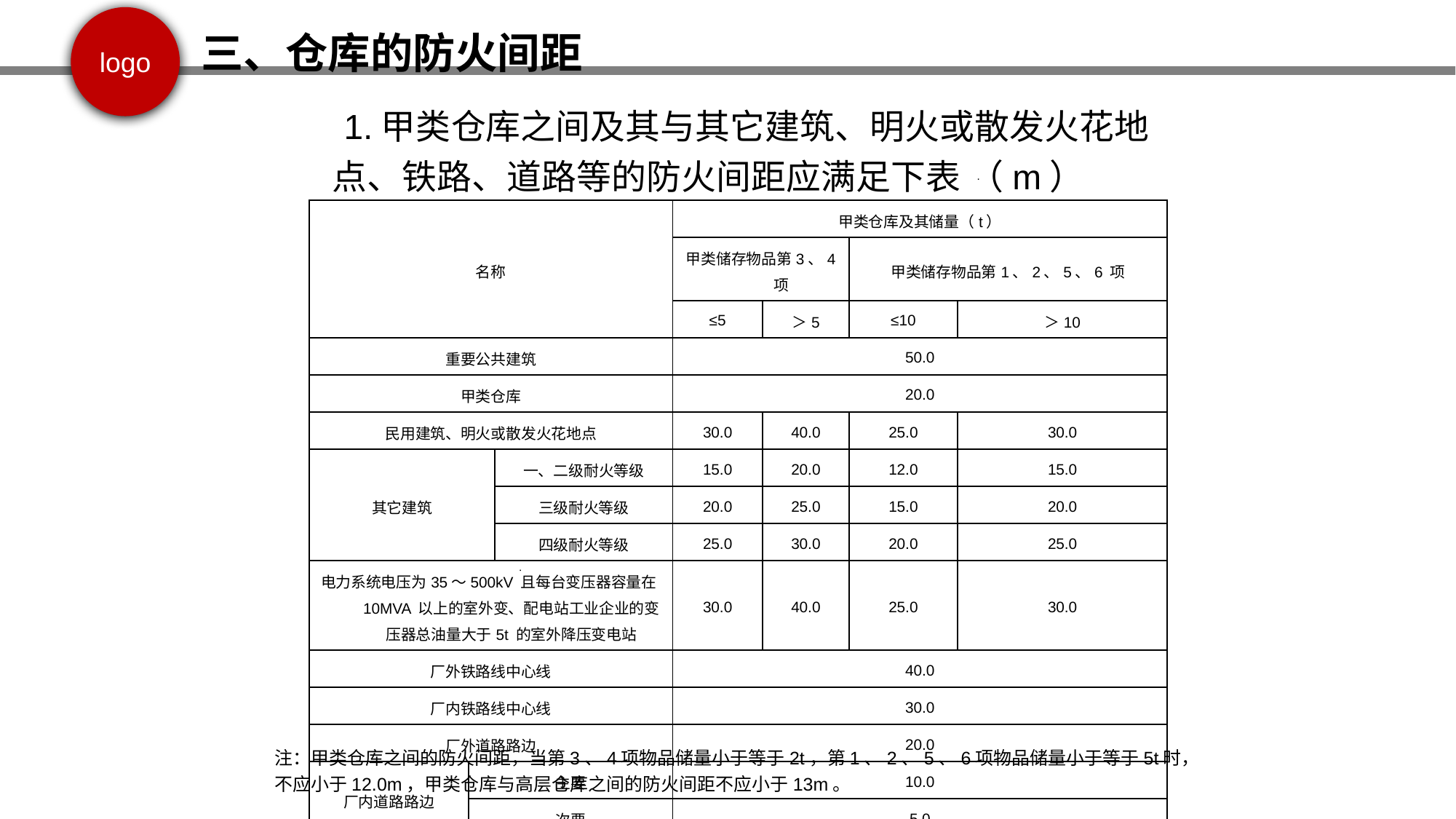

三、仓库的防火间距
    1.甲类仓库之间及其与其它建筑、明火或散发火花地点、铁路、道路等的防火间距应满足下表 （m）

| 名称 |  |  | 甲类仓库及其储量（t） |  |  |  |
| --- | --- | --- | --- | --- | --- | --- |
|  |  |  | 甲类储存物品第3、4 项 |  | 甲类储存物品第1、2、5、6 项 |  |
|  |  |  | ≤5 | ＞5 | ≤10 | ＞10 |
| 重要公共建筑 |  |  | 50.0 |  |  |  |
| 甲类仓库 |  |  | 20.0 |  |  |  |
| 民用建筑、明火或散发火花地点 |  |  | 30.0 | 40.0 | 25.0 | 30.0 |
| 其它建筑 |  | 一、二级耐火等级 | 15.0 | 20.0 | 12.0 | 15.0 |
|  |  | 三级耐火等级 | 20.0 | 25.0 | 15.0 | 20.0 |
|  |  | 四级耐火等级 | 25.0 | 30.0 | 20.0 | 25.0 |
| 电力系统电压为35～500kV 且每台变压器容量在10MVA 以上的室外变、配电站工业企业的变压器总油量大于5t 的室外降压变电站 |  |  | 30.0 | 40.0 | 25.0 | 30.0 |
| 厂外铁路线中心线 |  |  | 40.0 |  |  |  |
| 厂内铁路线中心线 |  |  | 30.0 |  |  |  |
| 厂外道路路边 |  |  | 20.0 |  |  |  |
| 厂内道路路边 | 主要 |  | 10.0 |  |  |  |
|  | 次要 |  | 5.0 |  |  |  |

注：甲类仓库之间的防火间距，当第3、4项物品储量小于等于2t，第1、2、5、6项物品储量小于等于5t时，不应小于12.0m，甲类仓库与高层仓库之间的防火间距不应小于13m。